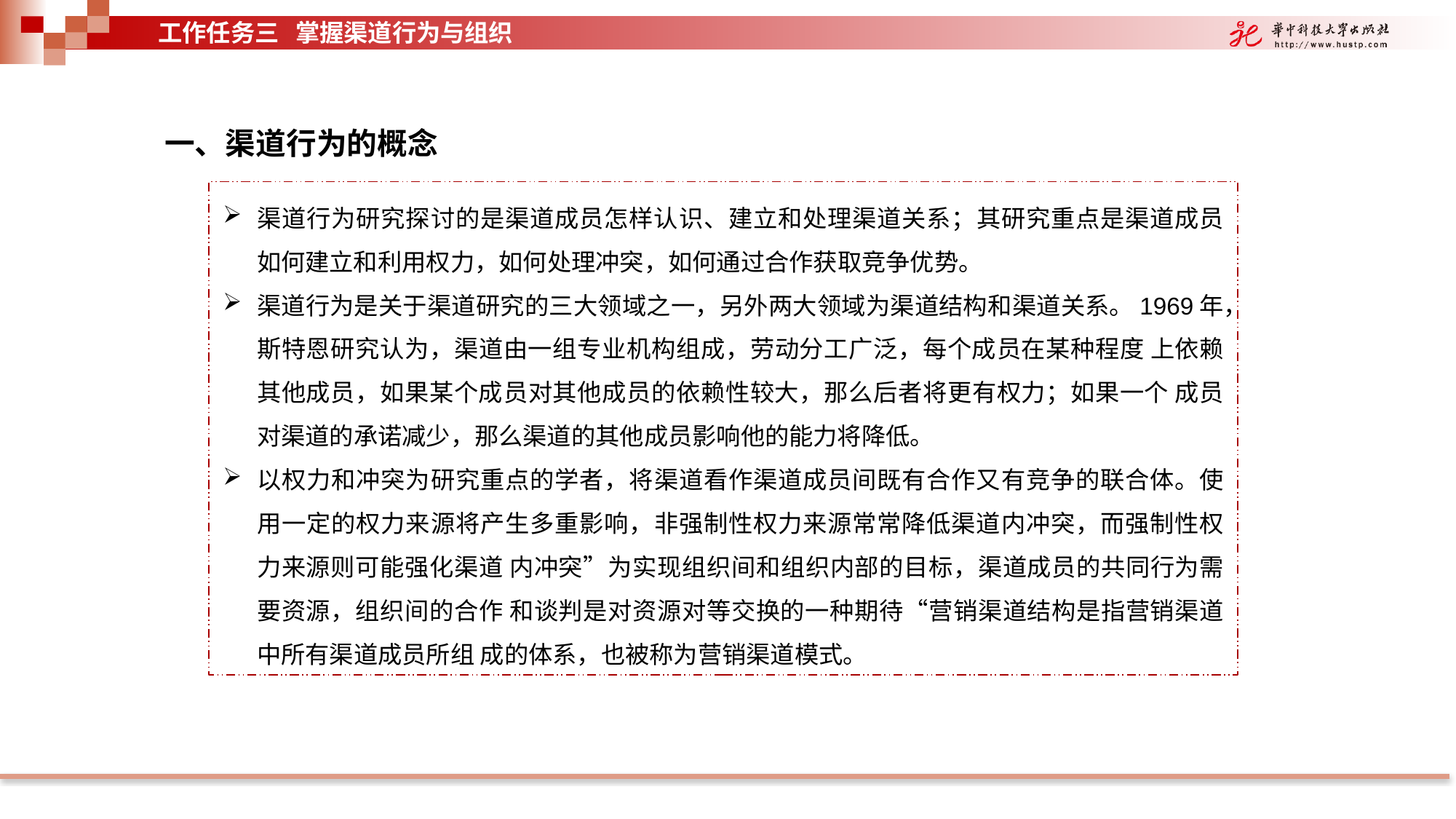

工作任务三   掌握渠道行为与组织
一、渠道行为的概念
渠道行为研究探讨的是渠道成员怎样认识、建立和处理渠道关系；其研究重点是渠道成员如何建立和利用权力，如何处理冲突，如何通过合作获取竞争优势。
渠道行为是关于渠道研究的三大领域之一，另外两大领域为渠道结构和渠道关系。1969年，斯特恩研究认为，渠道由一组专业机构组成，劳动分工广泛，每个成员在某种程度 上依赖其他成员，如果某个成员对其他成员的依赖性较大，那么后者将更有权力；如果一个 成员对渠道的承诺减少，那么渠道的其他成员影响他的能力将降低。
以权力和冲突为研究重点的学者，将渠道看作渠道成员间既有合作又有竞争的联合体。使用一定的权力来源将产生多重影响，非强制性权力来源常常降低渠道内冲突，而强制性权力来源则可能强化渠道 内冲突”为实现组织间和组织内部的目标，渠道成员的共同行为需要资源，组织间的合作 和谈判是对资源对等交换的一种期待“营销渠道结构是指营销渠道中所有渠道成员所组 成的体系，也被称为营销渠道模式。